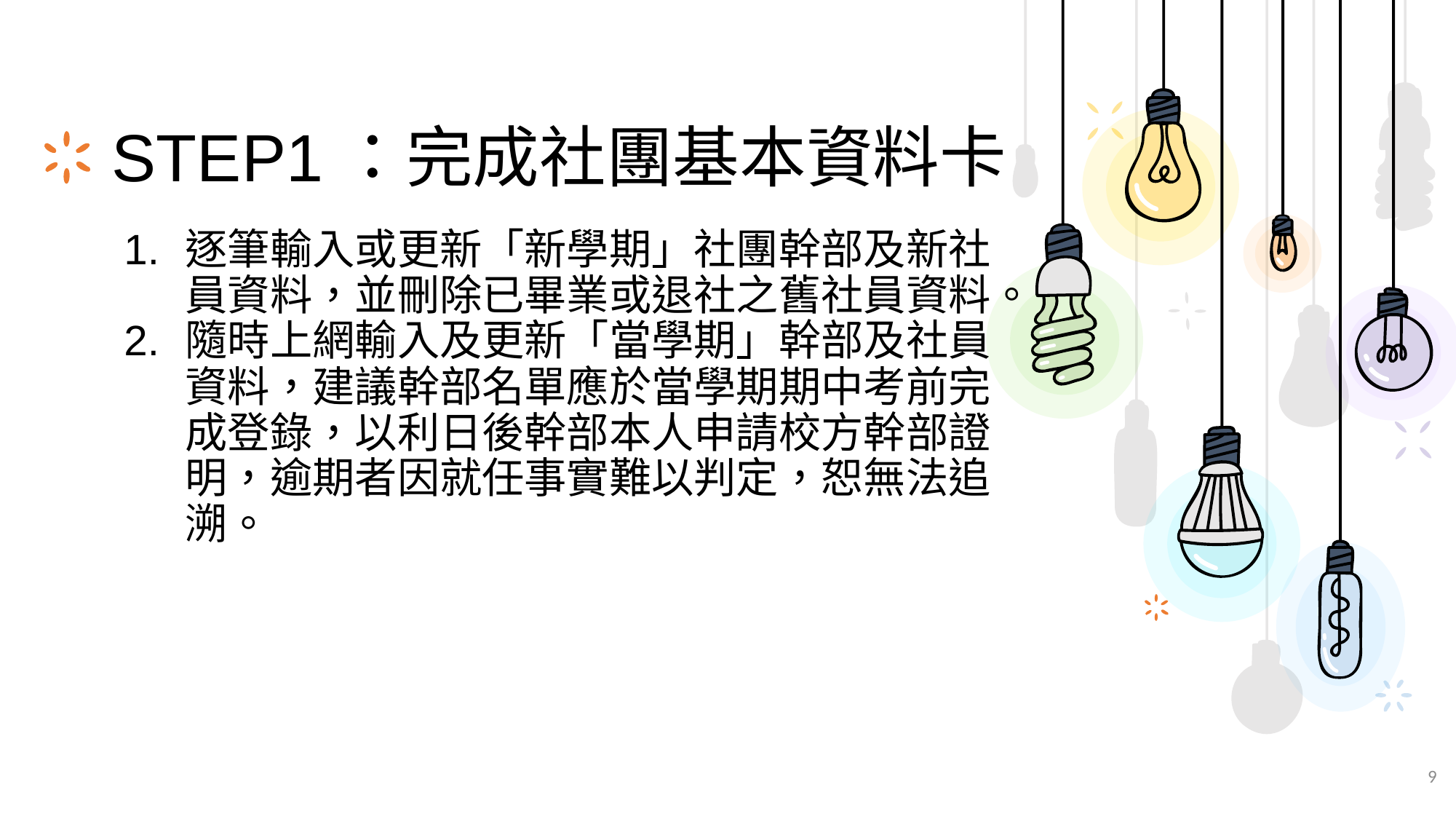

# STEP1：完成社團基本資料卡
逐筆輸入或更新「新學期」社團幹部及新社員資料，並刪除已畢業或退社之舊社員資料。
隨時上網輸入及更新「當學期」幹部及社員資料，建議幹部名單應於當學期期中考前完成登錄，以利日後幹部本人申請校方幹部證明，逾期者因就任事實難以判定，恕無法追溯。

9